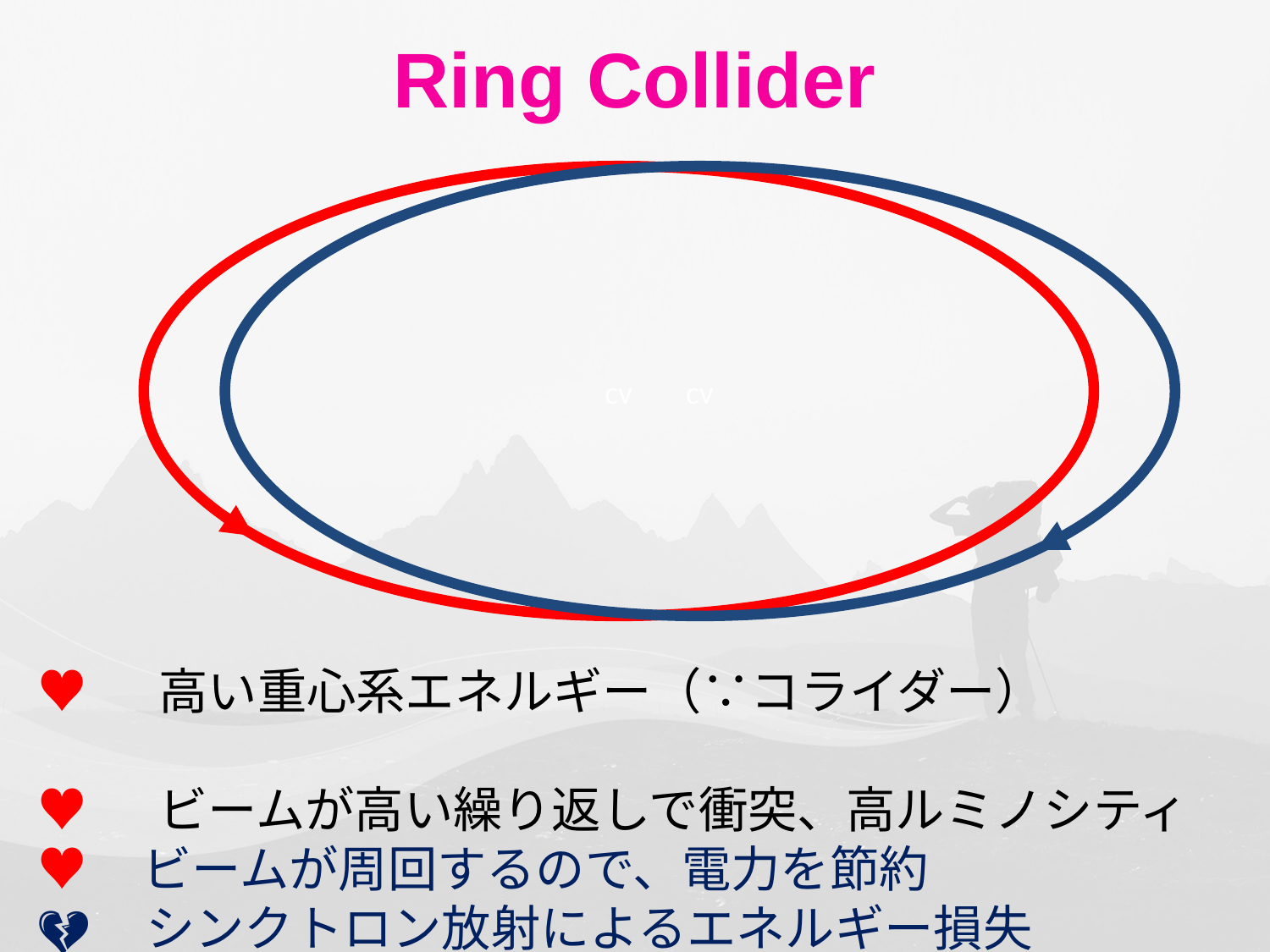

# Ring Collider
cv
cv
♥　 高い重心系エネルギー（∵コライダー）
♥ 　ビームが高い繰り返しで衝突、高ルミノシティ
♥    ビームが周回するので、電力を節約
💔    シンクトロン放射によるエネルギー損失